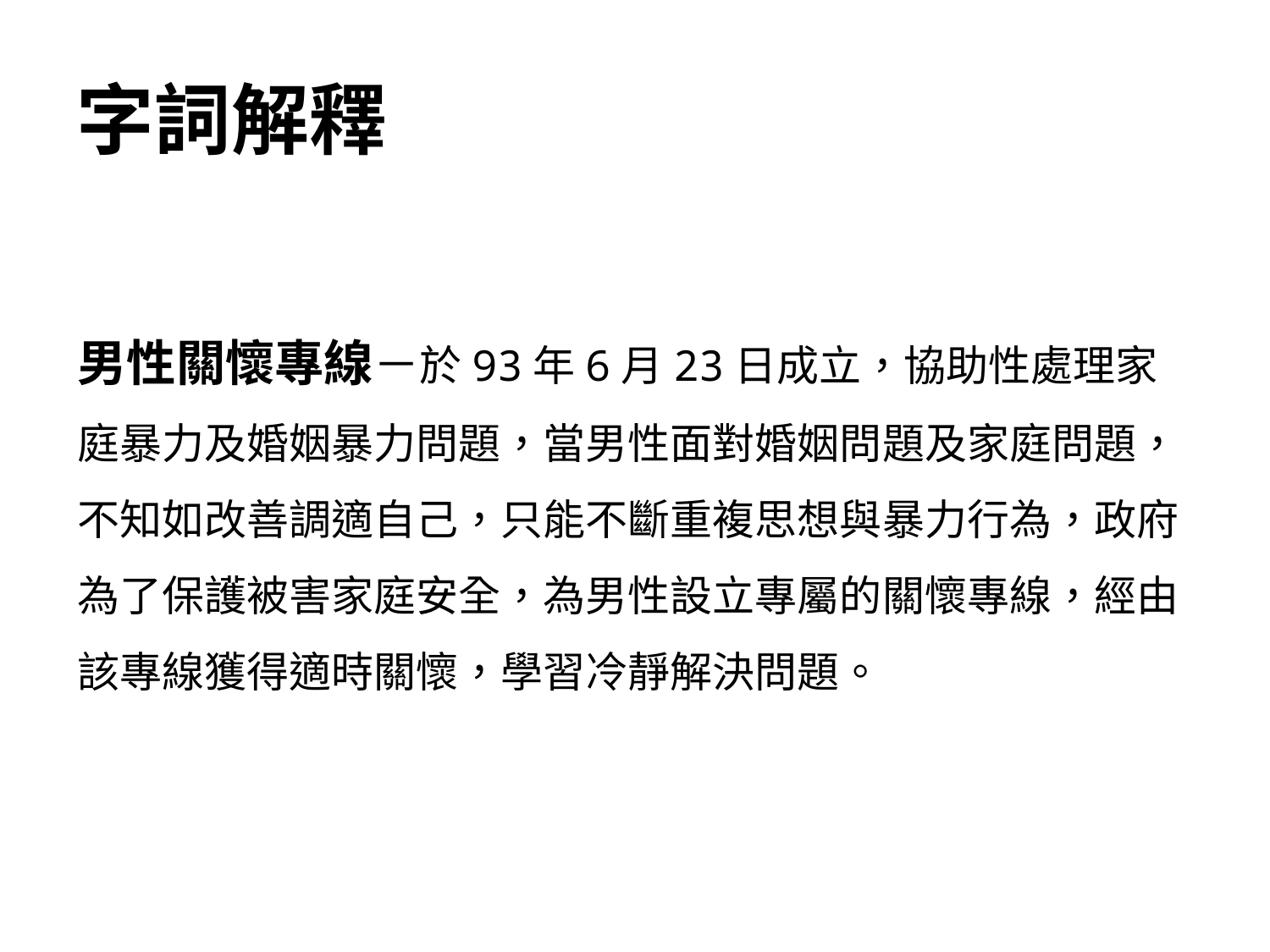

# 字詞解釋
男性關懷專線－於93年6月23日成立，協助性處理家庭暴力及婚姻暴力問題，當男性面對婚姻問題及家庭問題，不知如改善調適自己，只能不斷重複思想與暴力行為，政府為了保護被害家庭安全，為男性設立專屬的關懷專線，經由該專線獲得適時關懷，學習冷靜解決問題。